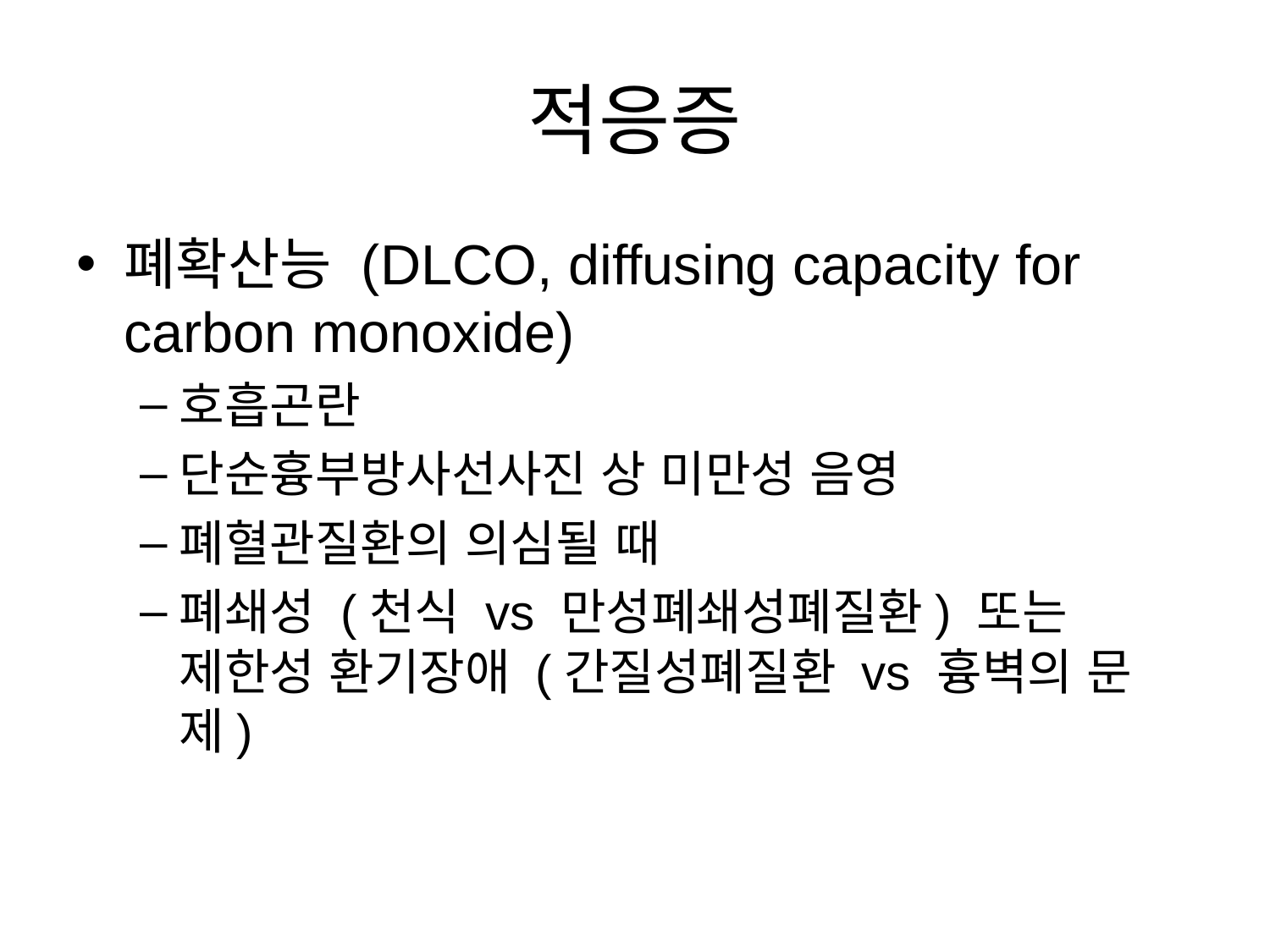

# 적응증
폐확산능 (DLCO, diffusing capacity for carbon monoxide)
호흡곤란
단순흉부방사선사진 상 미만성 음영
폐혈관질환의 의심될 때
폐쇄성 (천식 vs 만성폐쇄성폐질환) 또는 제한성 환기장애 (간질성폐질환 vs 흉벽의 문제)